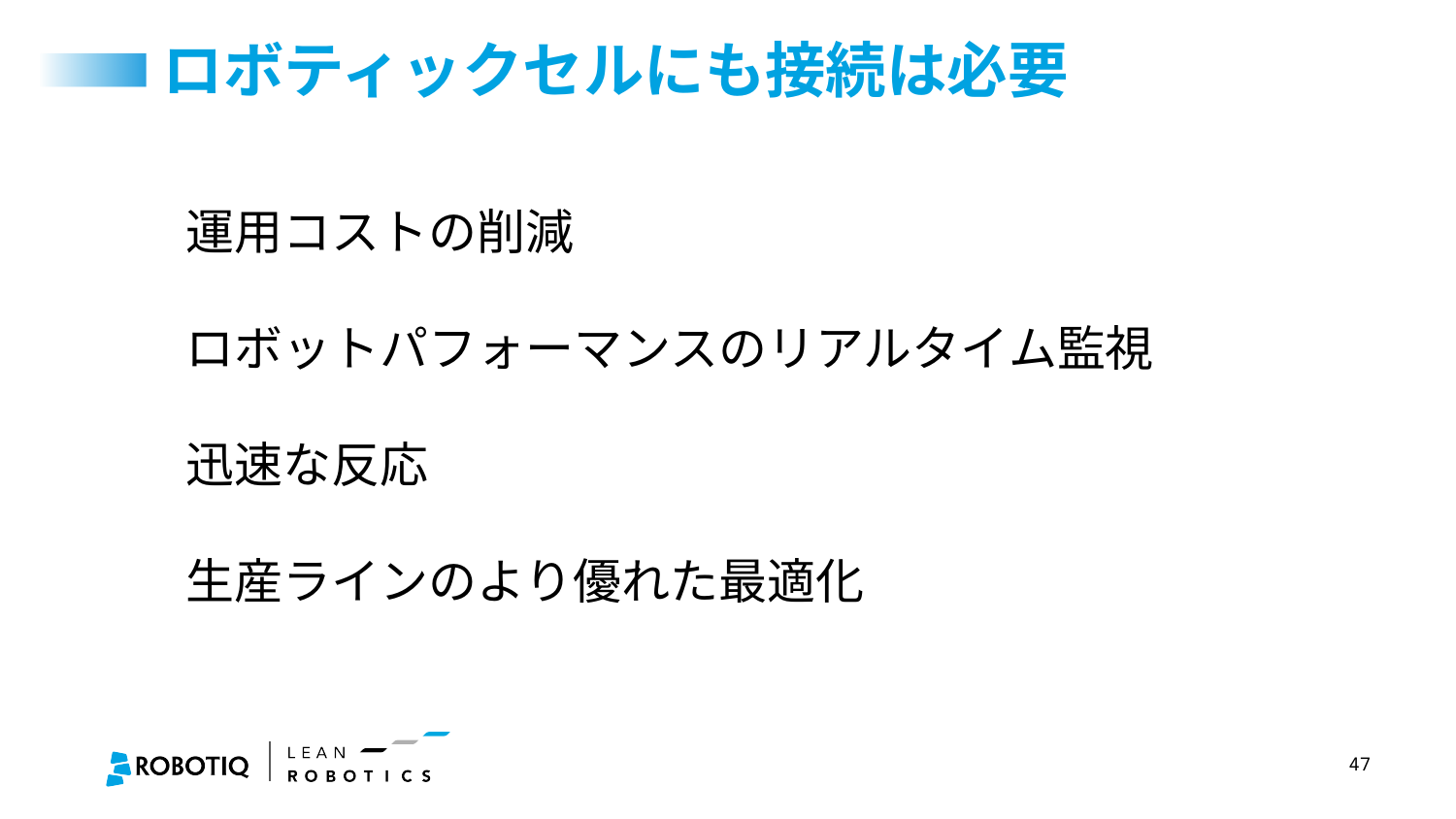

# ロボティックセルにも接続は必要
運用コストの削減
ロボットパフォーマンスのリアルタイム監視
迅速な反応
生産ラインのより優れた最適化
47